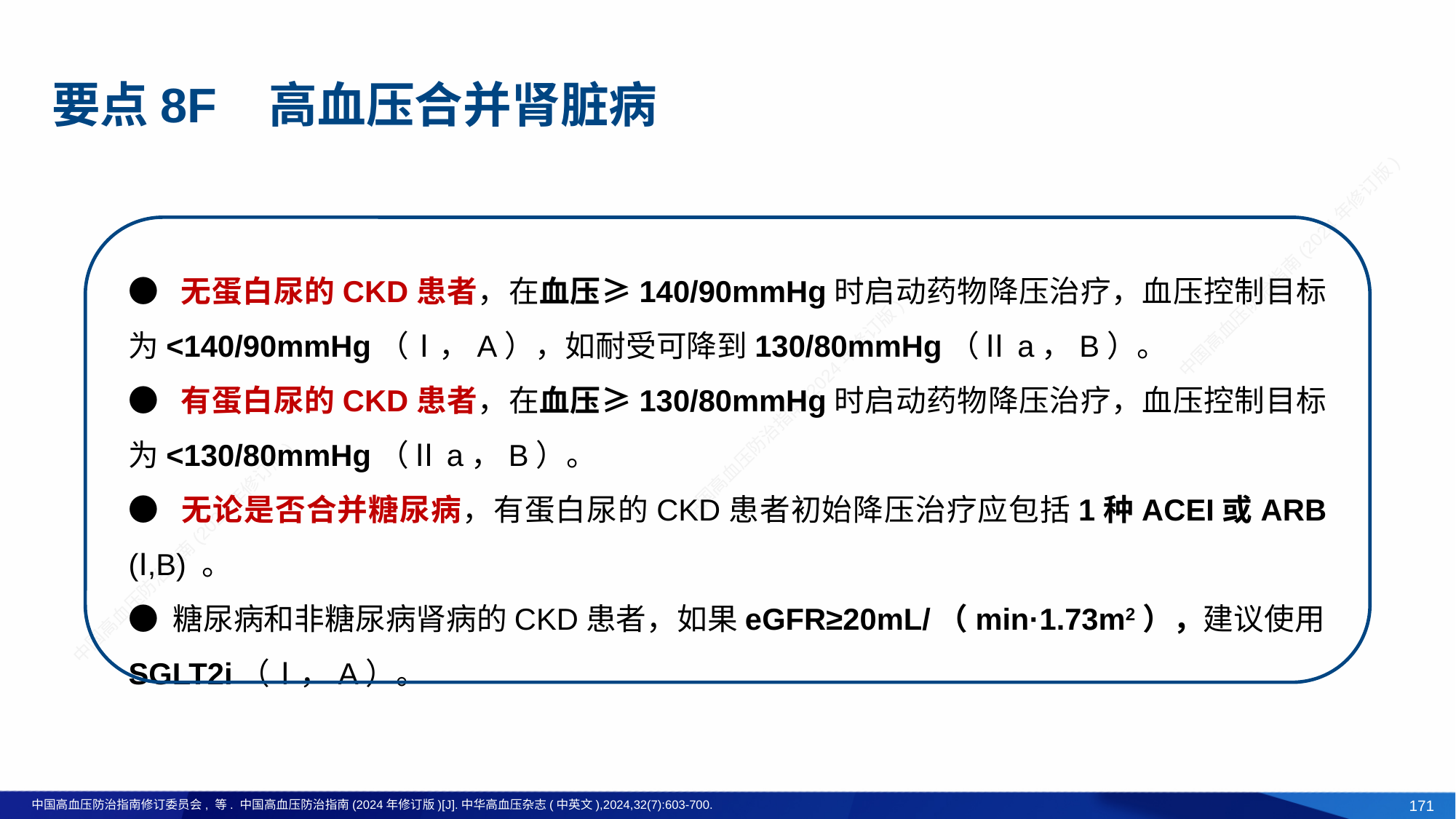

要点8F   高血压合并肾脏病

●  无蛋白尿的CKD患者，在血压≥140/90mmHg时启动药物降压治疗，血压控制目标为<140/90mmHg（Ⅰ，A），如耐受可降到130/80mmHg（Ⅱa，B）。
●  有蛋白尿的CKD患者，在血压≥130/80mmHg时启动药物降压治疗，血压控制目标为<130/80mmHg（Ⅱa，B）。
●  无论是否合并糖尿病，有蛋白尿的CKD患者初始降压治疗应包括1种ACEI或ARB (Ⅰ,B) 。
● 糖尿病和非糖尿病肾病的CKD患者，如果eGFR≥20mL/（min·1.73m2），建议使用SGLT2i（Ⅰ，A）。